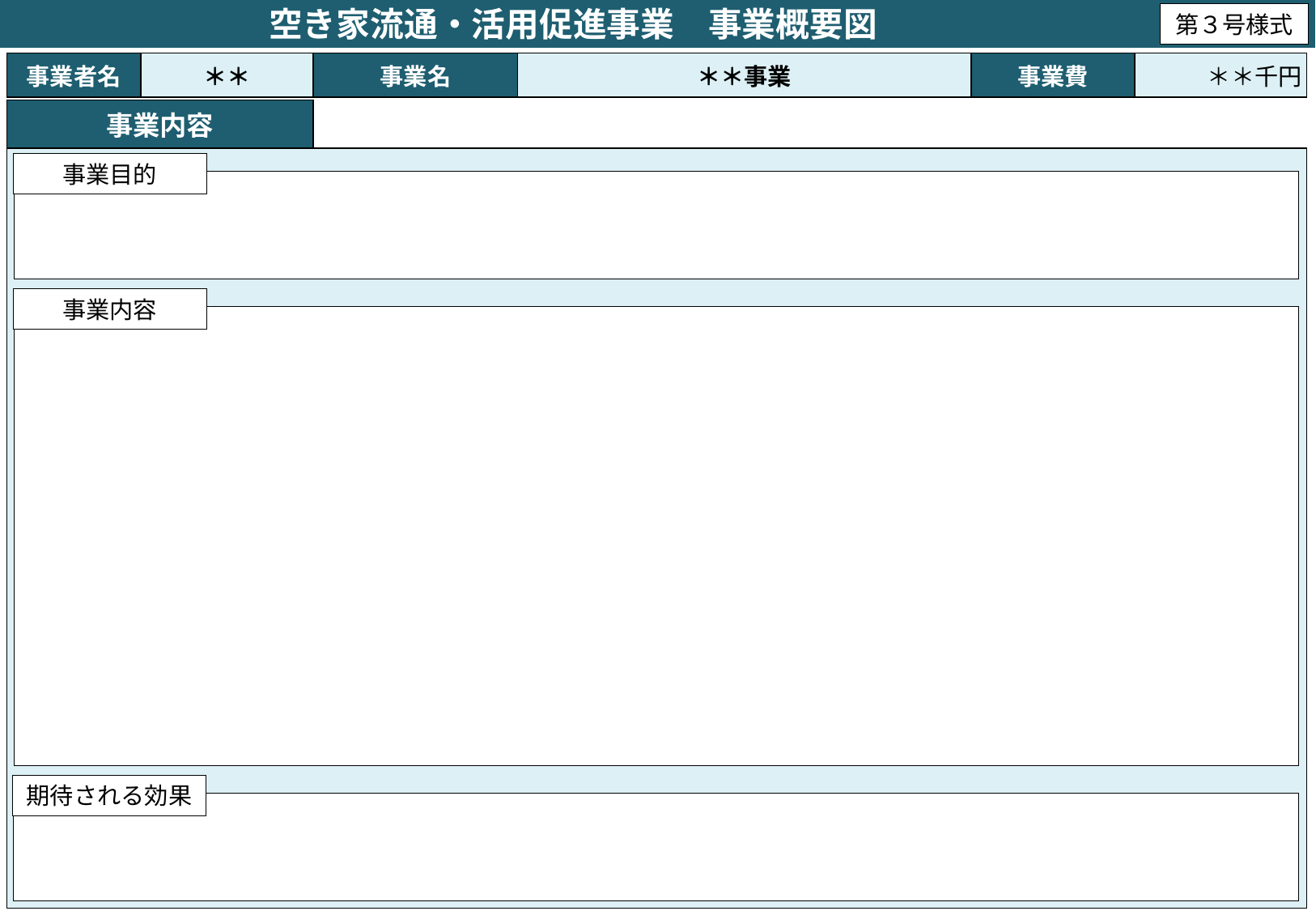

# 空き家流通・活用促進事業　事業概要図
第３号様式
| 事業者名 | ＊＊ | 事業名 | ＊＊事業 | 事業費 | ＊＊千円 |
| --- | --- | --- | --- | --- | --- |
| 事業内容 |  |
| --- | --- |
|  |  |
事業目的

事業内容

期待される効果